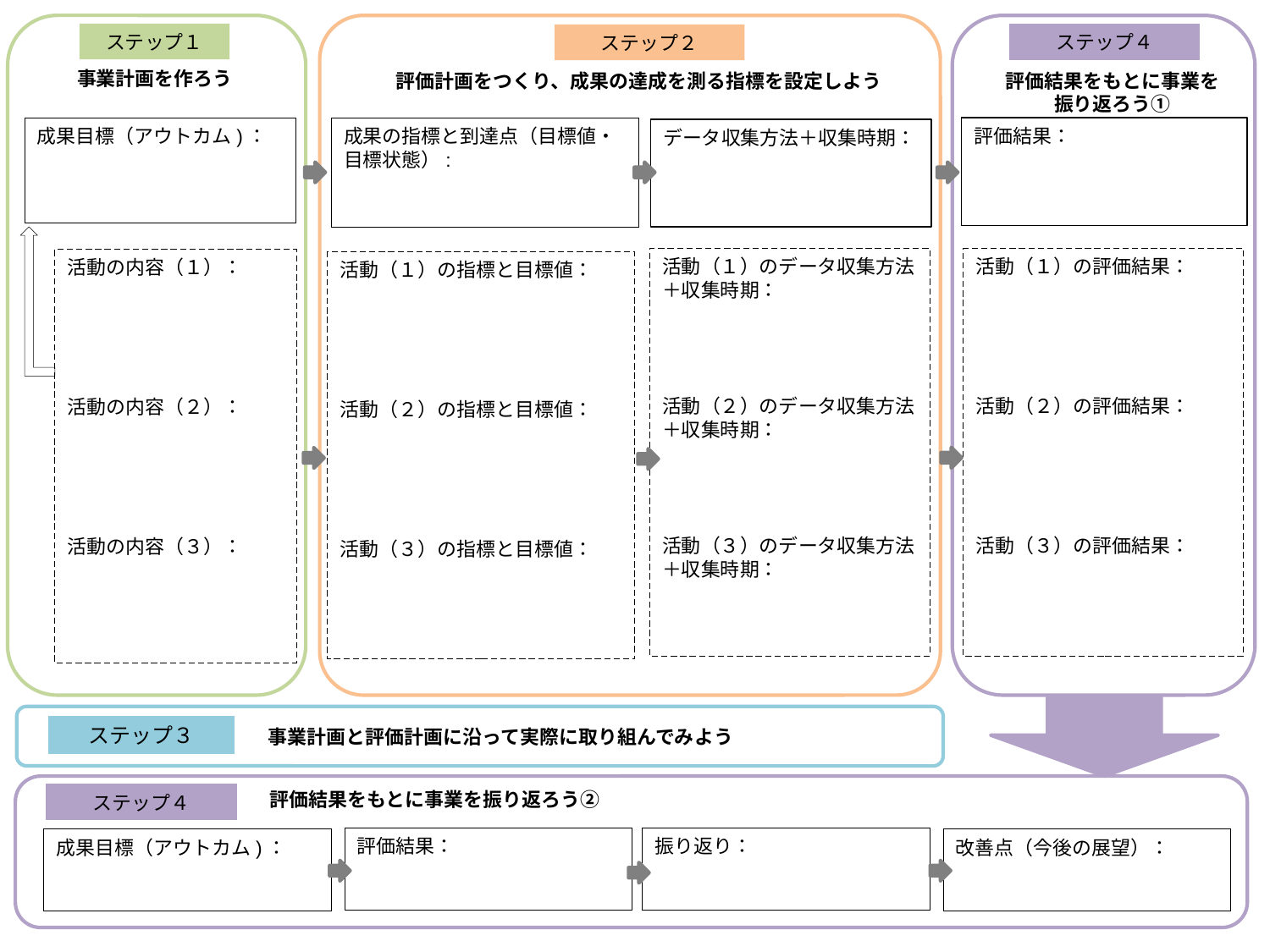

ステップ１
ステップ４
ステップ２
事業計画を作ろう
評価計画をつくり、成果の達成を測る指標を設定しよう
評価結果をもとに事業を
振り返ろう①
成果の指標と到達点（目標値・目標状態）:

評価結果：

成果目標（アウトカム)：

データ収集方法＋収集時期：

活動（１）のデータ収集方法＋収集時期：

活動（２）のデータ収集方法＋収集時期：

活動（３）のデータ収集方法＋収集時期：

活動（１）の評価結果：

活動（２）の評価結果：

活動（３）の評価結果：

活動の内容（１）：

活動の内容（２）：

活動の内容（３）：

活動（１）の指標と目標値：

活動（２）の指標と目標値：

活動（３）の指標と目標値：

ステップ３
事業計画と評価計画に沿って実際に取り組んでみよう
評価結果をもとに事業を振り返ろう②
ステップ４
評価結果：

振り返り：

改善点（今後の展望）：

成果目標（アウトカム)：